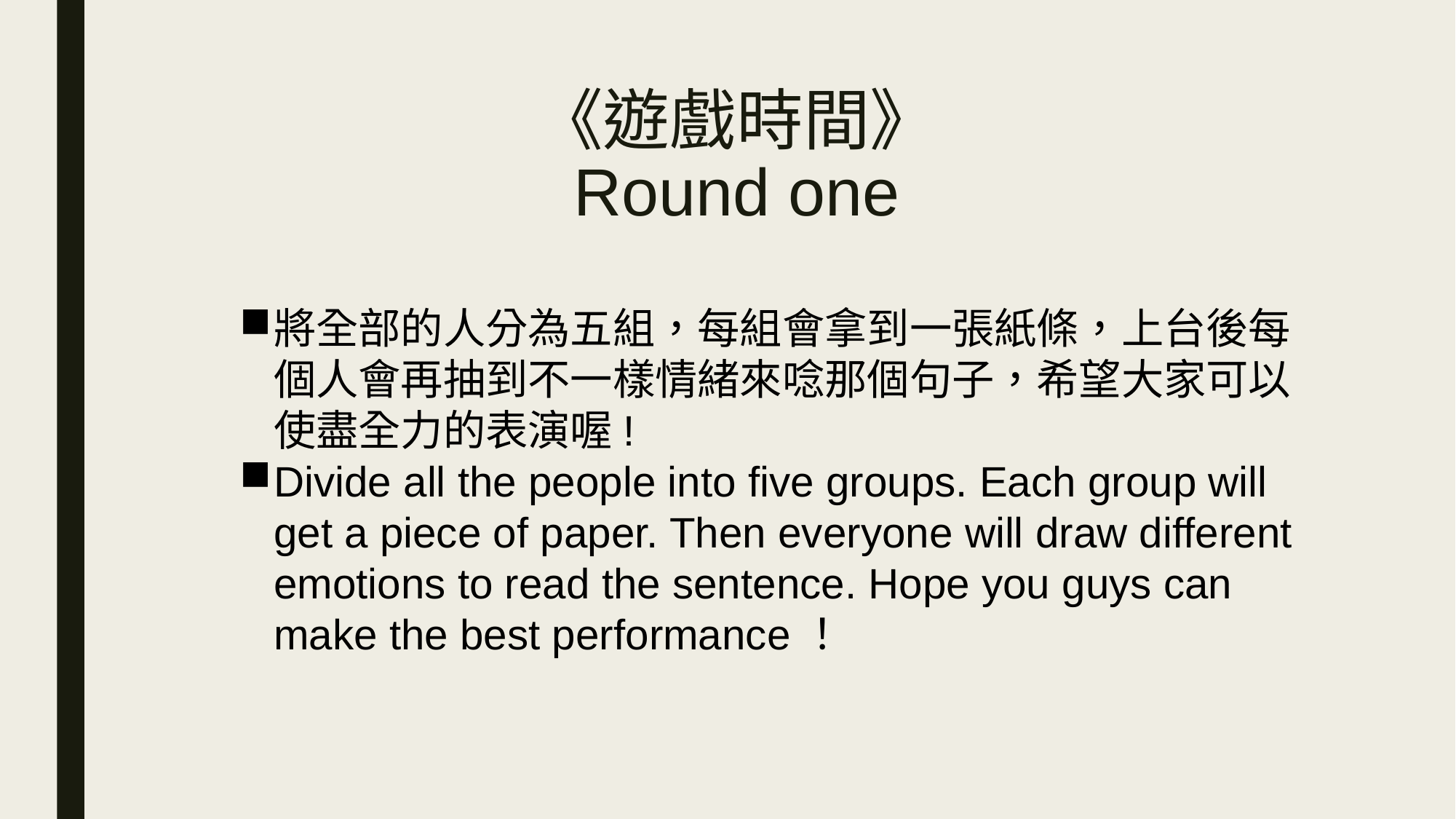

# 《遊戲時間》 Round one
將全部的人分為五組，每組會拿到一張紙條，上台後每個人會再抽到不一樣情緒來唸那個句子，希望大家可以使盡全力的表演喔!
Divide all the people into five groups. Each group will get a piece of paper. Then everyone will draw different emotions to read the sentence. Hope you guys can make the best performance！